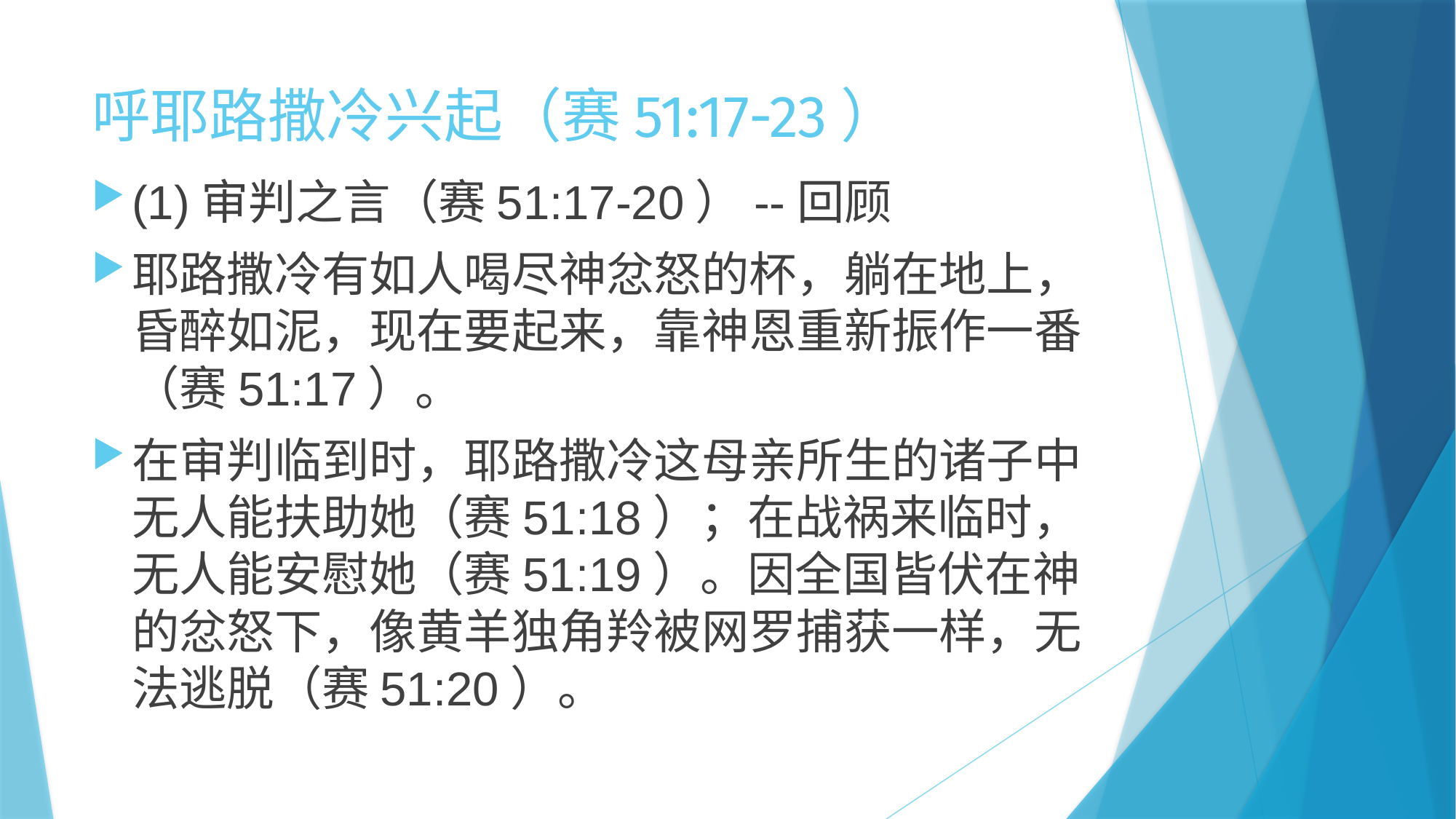

# 呼耶路撒冷兴起（赛51:17-23）
(1)审判之言（赛51:17-20）--回顾
耶路撒冷有如人喝尽神忿怒的杯，躺在地上，昏醉如泥，现在要起来，靠神恩重新振作一番（赛51:17）。
在审判临到时，耶路撒冷这母亲所生的诸子中无人能扶助她（赛51:18）；在战祸来临时，无人能安慰她（赛51:19）。因全国皆伏在神的忿怒下，像黄羊独角羚被网罗捕获一样，无法逃脱（赛51:20）。